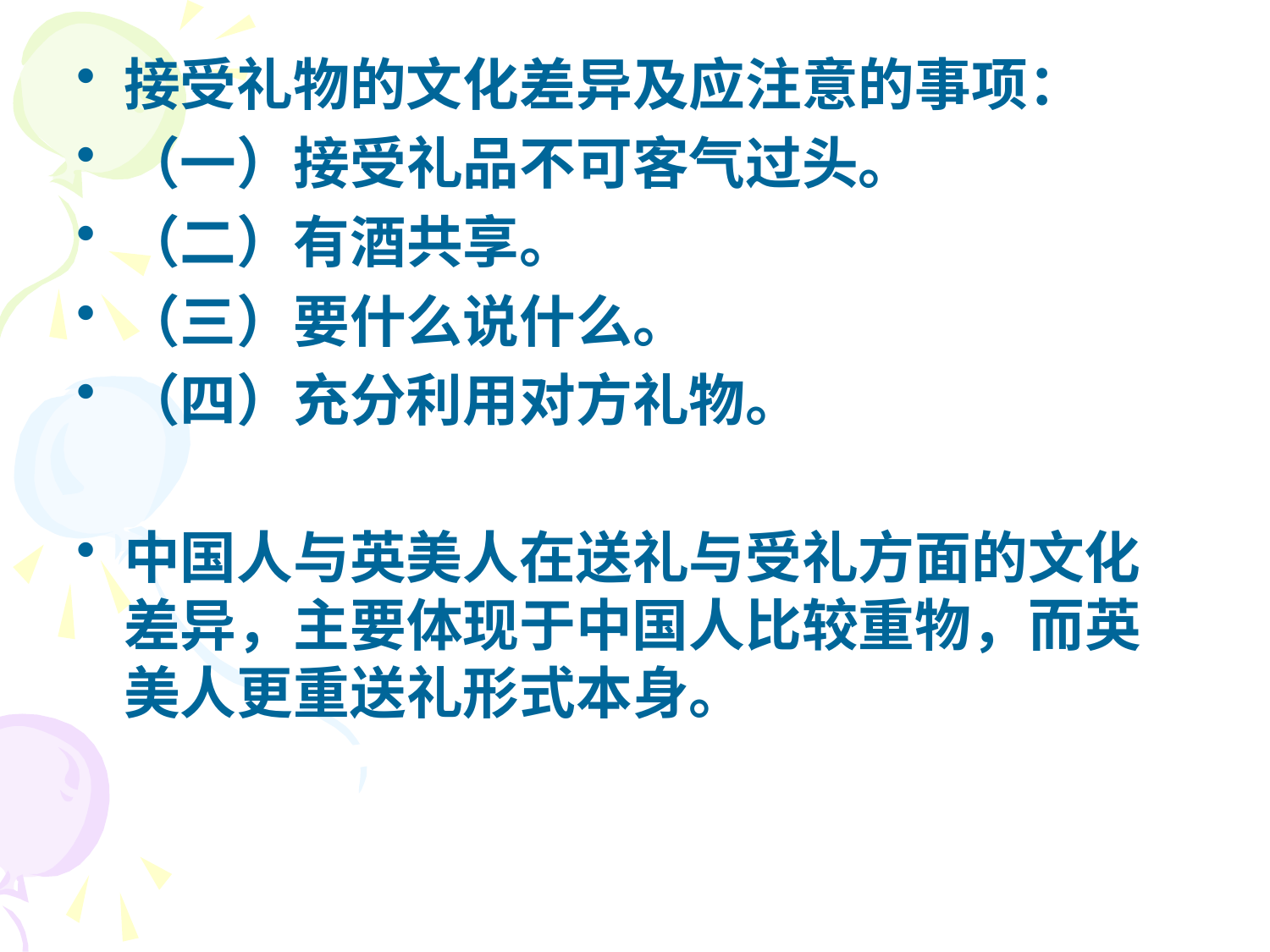

接受礼物的文化差异及应注意的事项：
（一）接受礼品不可客气过头。
（二）有酒共享。
（三）要什么说什么。
（四）充分利用对方礼物。

中国人与英美人在送礼与受礼方面的文化差异，主要体现于中国人比较重物，而英美人更重送礼形式本身。